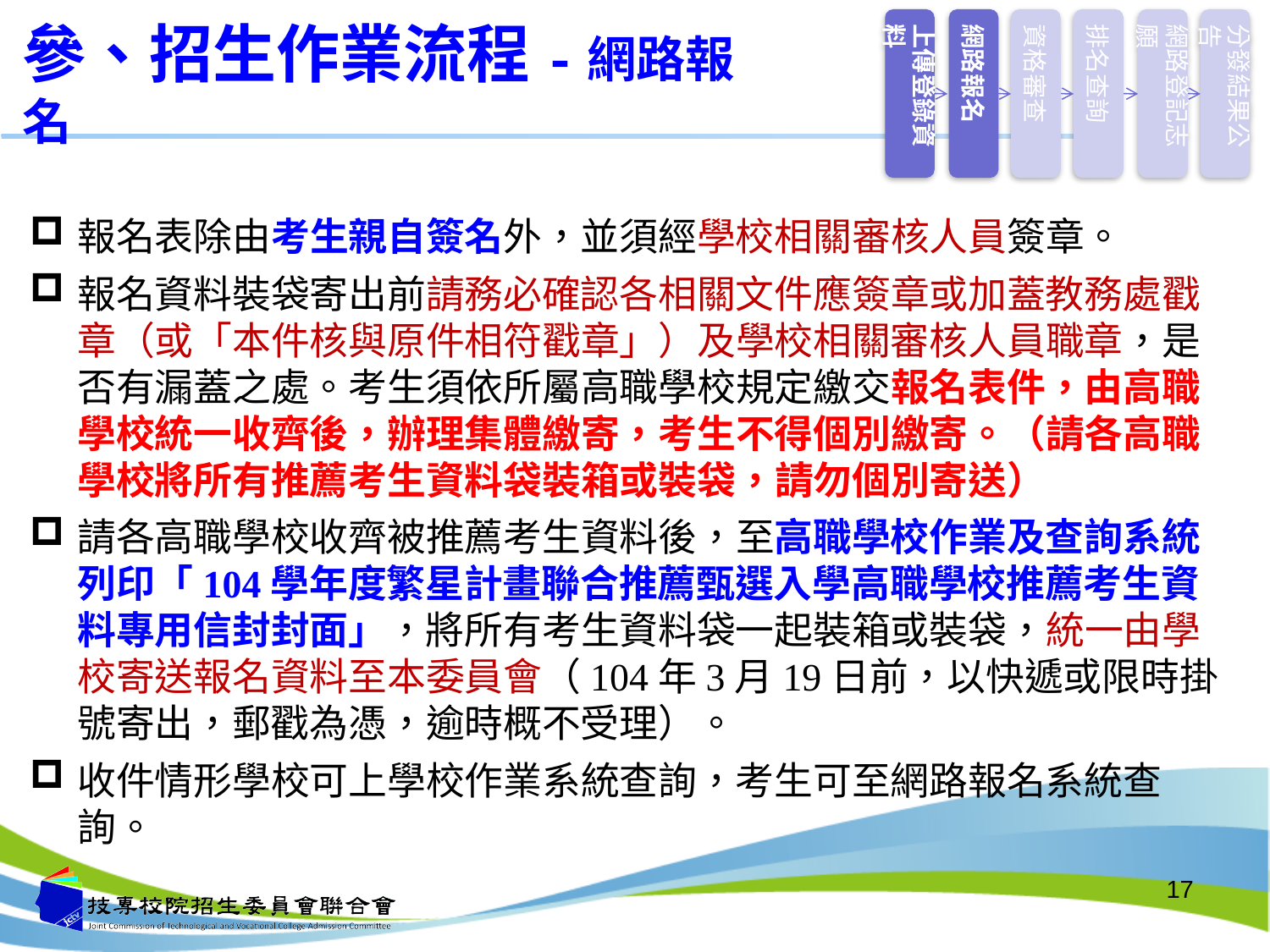

上傳登錄資料
網路報名
資格審查
排名查詢
網路登記志願
分發結果公告
參、招生作業流程-網路報名
報名表除由考生親自簽名外，並須經學校相關審核人員簽章。
報名資料裝袋寄出前請務必確認各相關文件應簽章或加蓋教務處戳章（或「本件核與原件相符戳章」）及學校相關審核人員職章，是否有漏蓋之處。考生須依所屬高職學校規定繳交報名表件，由高職學校統一收齊後，辦理集體繳寄，考生不得個別繳寄。（請各高職學校將所有推薦考生資料袋裝箱或裝袋，請勿個別寄送）
請各高職學校收齊被推薦考生資料後，至高職學校作業及查詢系統列印「104學年度繁星計畫聯合推薦甄選入學高職學校推薦考生資料專用信封封面」，將所有考生資料袋一起裝箱或裝袋，統一由學校寄送報名資料至本委員會（104年3月19日前，以快遞或限時掛號寄出，郵戳為憑，逾時概不受理）。
收件情形學校可上學校作業系統查詢，考生可至網路報名系統查詢。
17